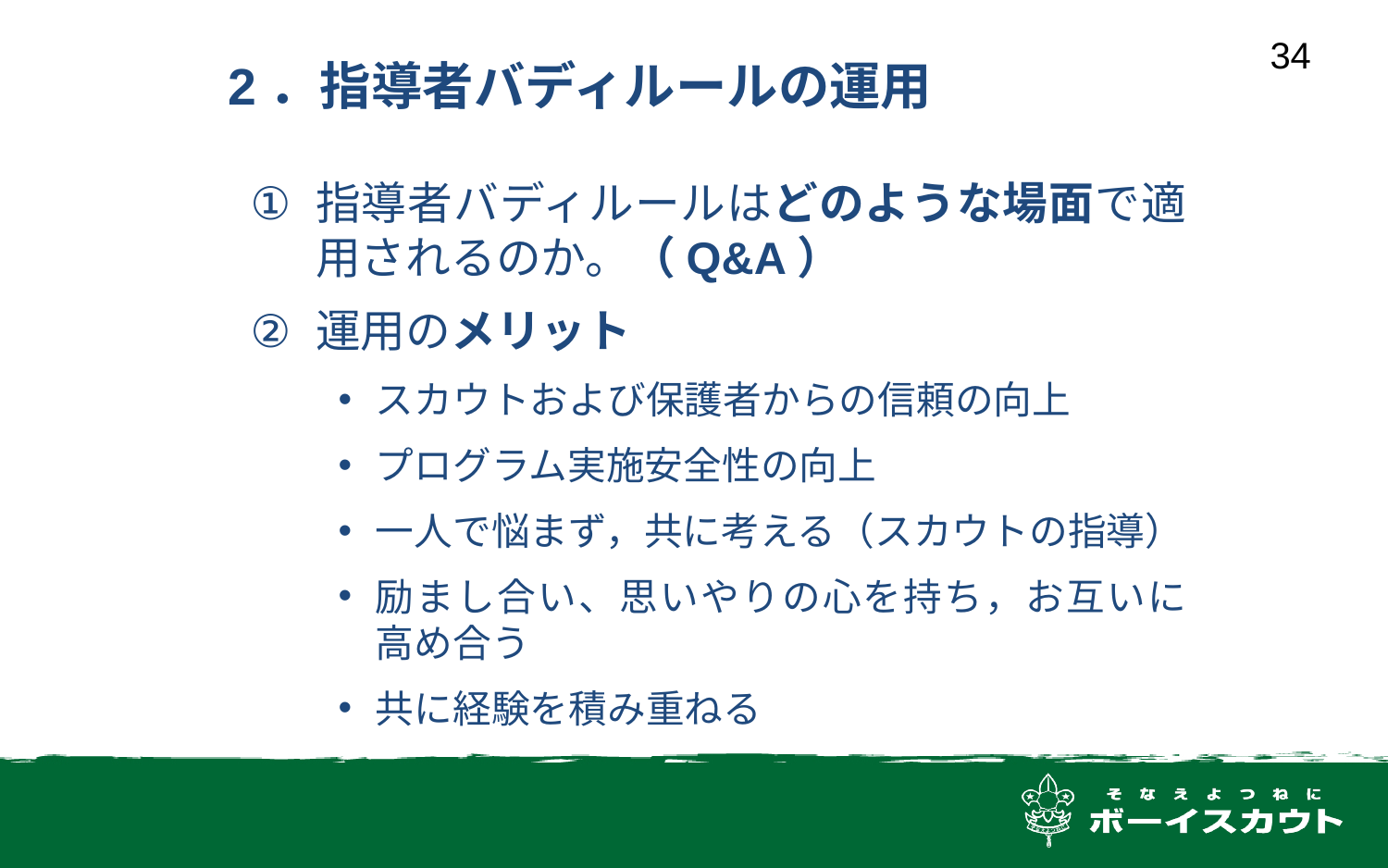

34
2．指導者バディルールの運用
指導者バディルールはどのような場面で適用されるのか。（Q&A）
運用のメリット
スカウトおよび保護者からの信頼の向上
プログラム実施安全性の向上
一人で悩まず，共に考える（スカウトの指導）
励まし合い、思いやりの心を持ち，お互いに高め合う
共に経験を積み重ねる